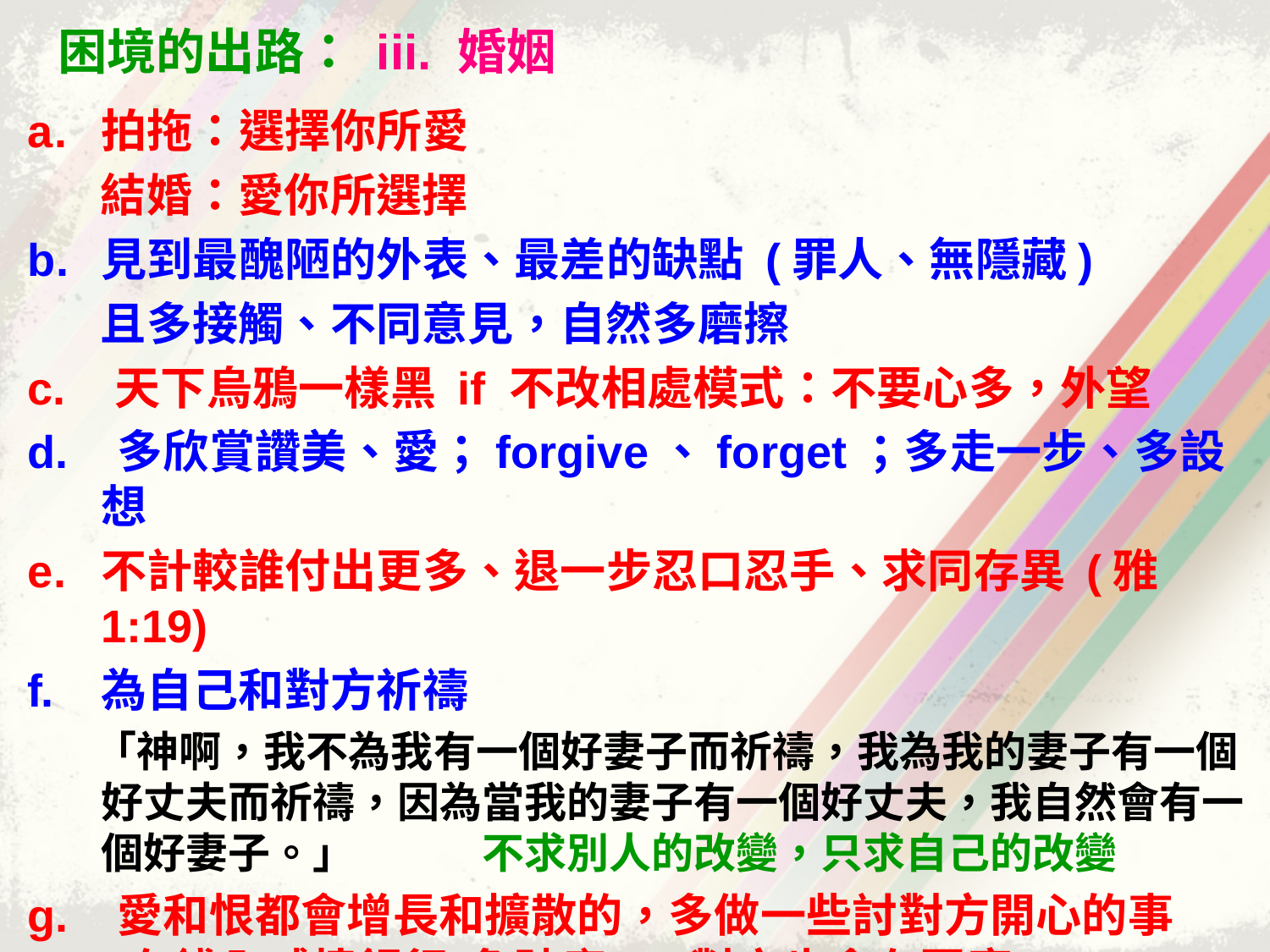

困境的出路： iii. 婚姻
拍拖：選擇你所愛
      結婚：愛你所選擇
見到最醜陋的外表、最差的缺點 (罪人、無隱藏)
      且多接觸、不同意見，自然多磨擦
c.   天下烏鴉一樣黑 if 不改相處模式：不要心多，外望
d.   多欣賞讚美、愛；forgive、forget；多走一步、多設想
不計較誰付出更多、退一步忍口忍手、求同存異 (雅1:19)
為自己和對方祈禱
      「神啊，我不為我有一個好妻子而祈禱，我為我的妻子有一個好丈夫而祈禱，因為當我的妻子有一個好丈夫，我自然會有一個好妻子。」	不求別人的改變，只求自己的改變
g.   愛和恨都會增長和擴散的，多做一些討對方開心的事   (存錢入感情銀行  免破產)，對方也會有回應